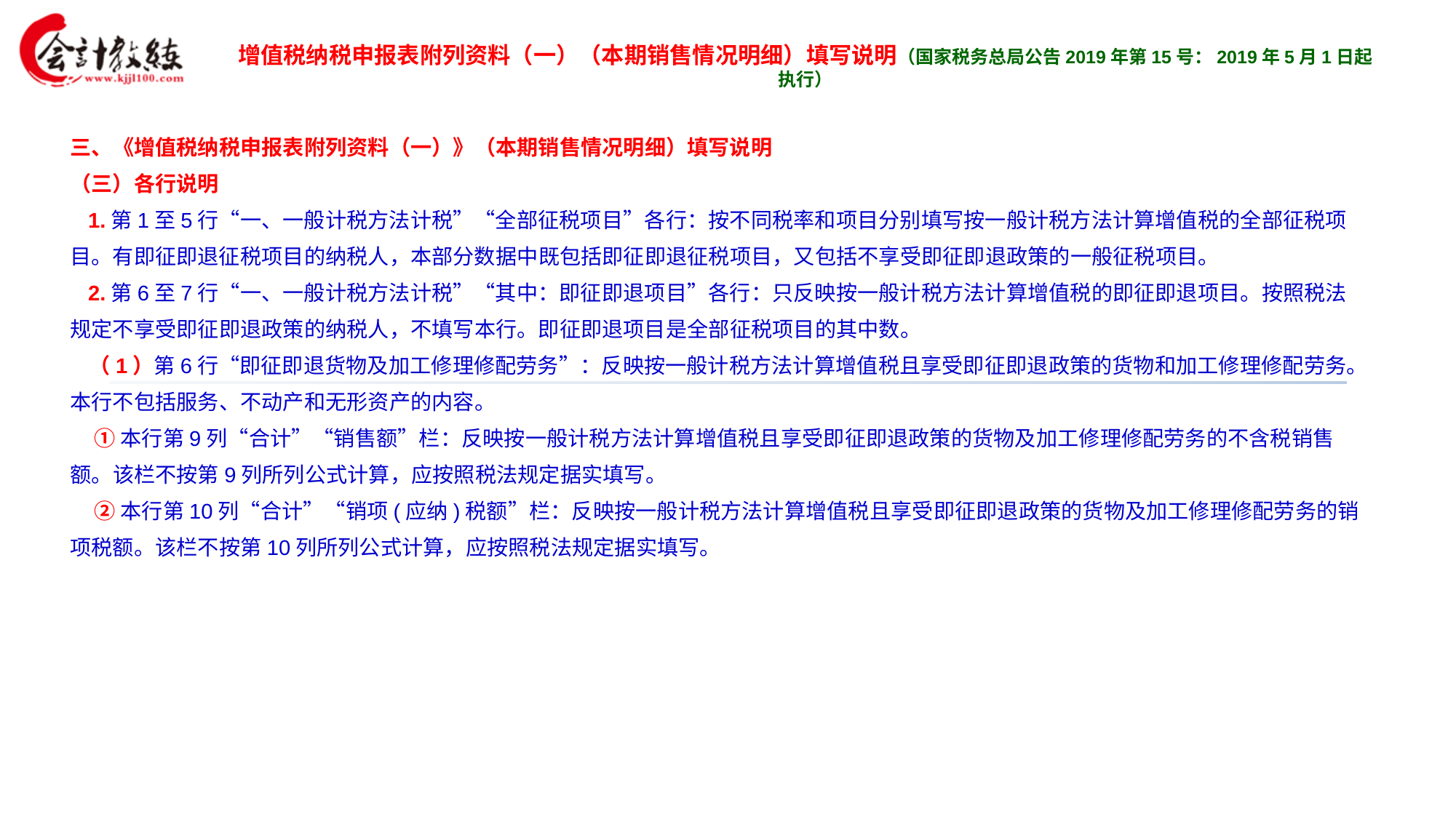

增值税纳税申报表附列资料（一）（本期销售情况明细）填写说明（国家税务总局公告2019年第15号：2019年5月1日起执行）
三、《增值税纳税申报表附列资料（一）》（本期销售情况明细）填写说明
（三）各行说明
   1.第1至5行“一、一般计税方法计税”“全部征税项目”各行：按不同税率和项目分别填写按一般计税方法计算增值税的全部征税项目。有即征即退征税项目的纳税人，本部分数据中既包括即征即退征税项目，又包括不享受即征即退政策的一般征税项目。
   2.第6至7行“一、一般计税方法计税”“其中：即征即退项目”各行：只反映按一般计税方法计算增值税的即征即退项目。按照税法规定不享受即征即退政策的纳税人，不填写本行。即征即退项目是全部征税项目的其中数。
   （1）第6行“即征即退货物及加工修理修配劳务”：反映按一般计税方法计算增值税且享受即征即退政策的货物和加工修理修配劳务。本行不包括服务、不动产和无形资产的内容。
     ①本行第9列“合计”“销售额”栏：反映按一般计税方法计算增值税且享受即征即退政策的货物及加工修理修配劳务的不含税销售额。该栏不按第9列所列公式计算，应按照税法规定据实填写。
     ②本行第10列“合计”“销项(应纳)税额”栏：反映按一般计税方法计算增值税且享受即征即退政策的货物及加工修理修配劳务的销项税额。该栏不按第10列所列公式计算，应按照税法规定据实填写。